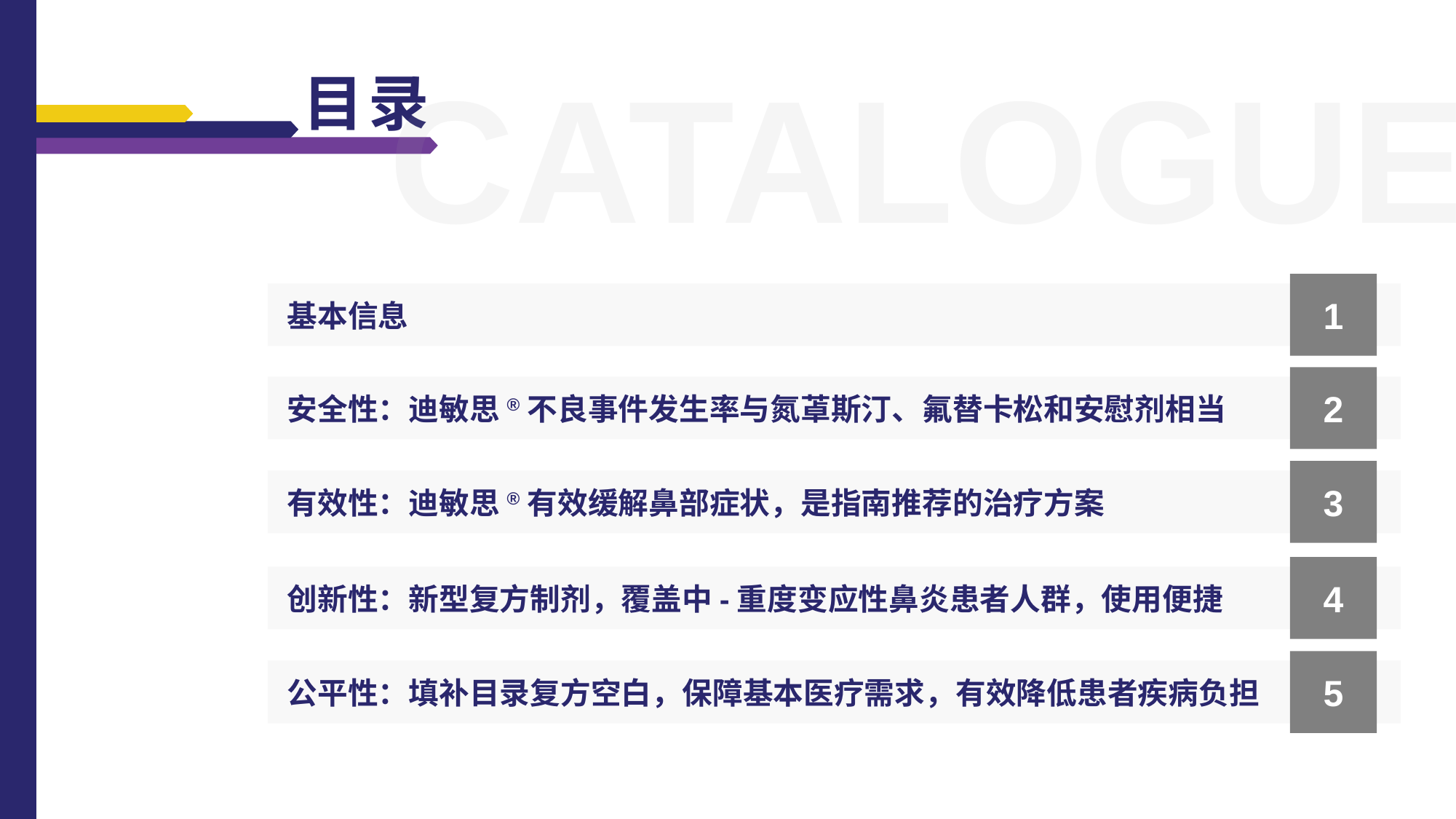

1
基本信息
2
安全性：迪敏思®不良事件发生率与氮䓬斯汀、氟替卡松和安慰剂相当
3
有效性：迪敏思®有效缓解鼻部症状，是指南推荐的治疗方案
4
创新性：新型复方制剂，覆盖中-重度变应性鼻炎患者人群，使用便捷
5
公平性：填补目录复方空白，保障基本医疗需求，有效降低患者疾病负担